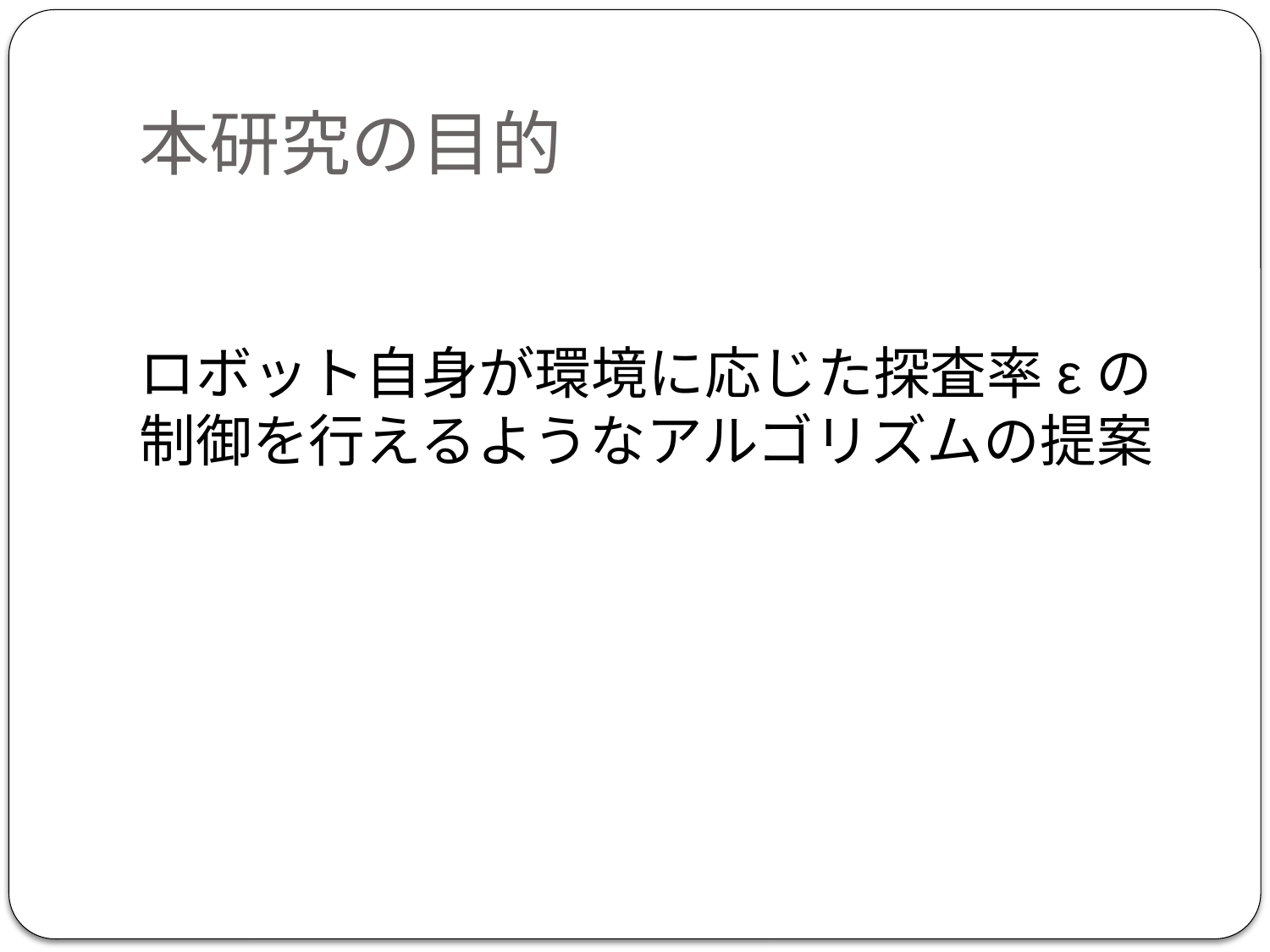

# 本研究の目的

ロボット自身が環境に応じた探査率εの制御を行えるようなアルゴリズムの提案